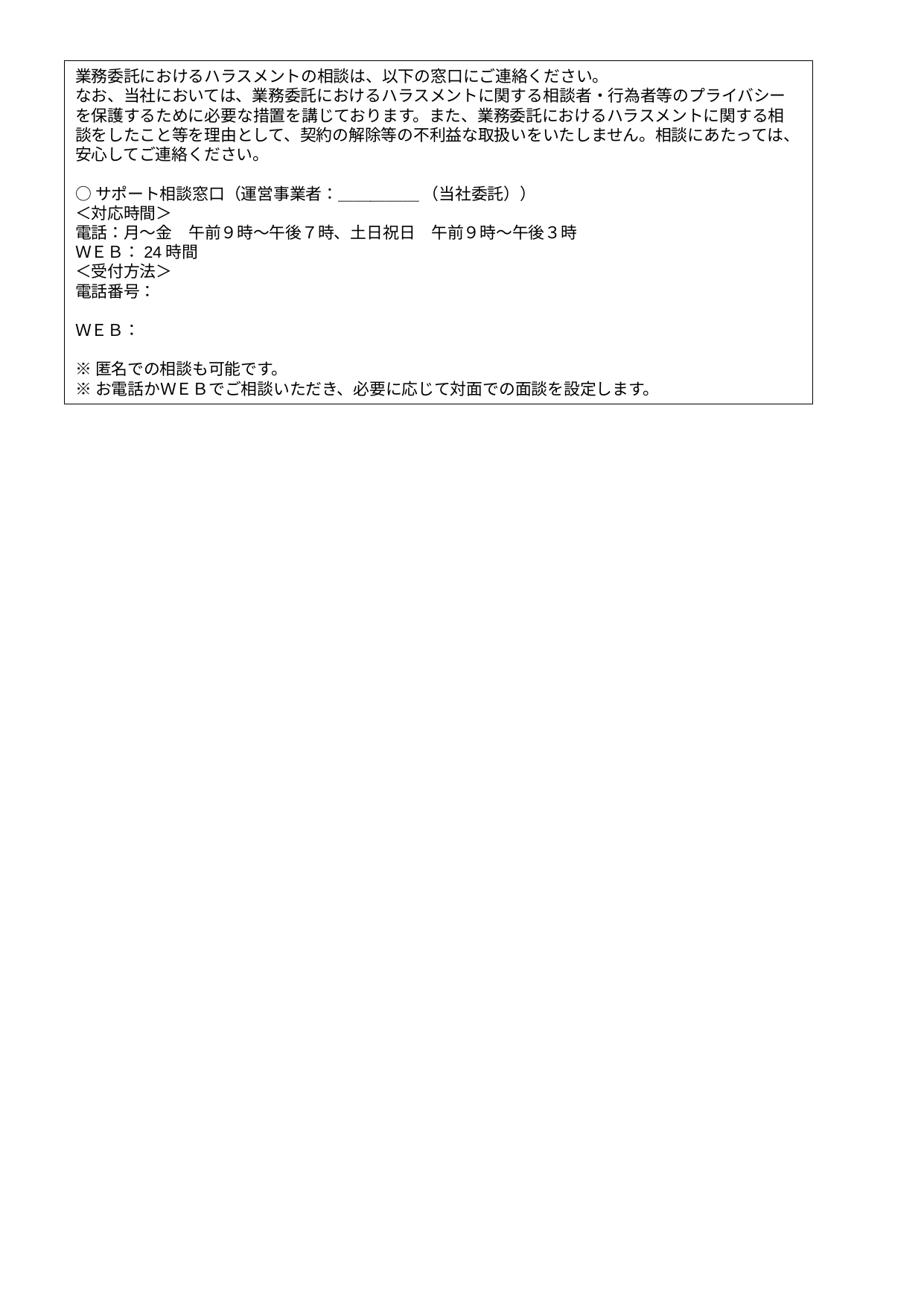

業務委託におけるハラスメントの相談は、以下の窓口にご連絡ください。
なお、当社においては、業務委託におけるハラスメントに関する相談者・行為者等のプライバシーを保護するために必要な措置を講じております。また、業務委託におけるハラスメントに関する相談をしたこと等を理由として、契約の解除等の不利益な取扱いをいたしません。相談にあたっては、安心してご連絡ください。

○サポート相談窓口（運営事業者：＿＿＿＿＿ （当社委託））
＜対応時間＞
電話：月～金　午前９時～午後７時、土日祝日　午前９時～午後３時
ＷＥＢ：24時間
＜受付方法＞
電話番号：

ＷＥＢ：

※匿名での相談も可能です。
※お電話かＷＥＢでご相談いただき、必要に応じて対面での面談を設定します。